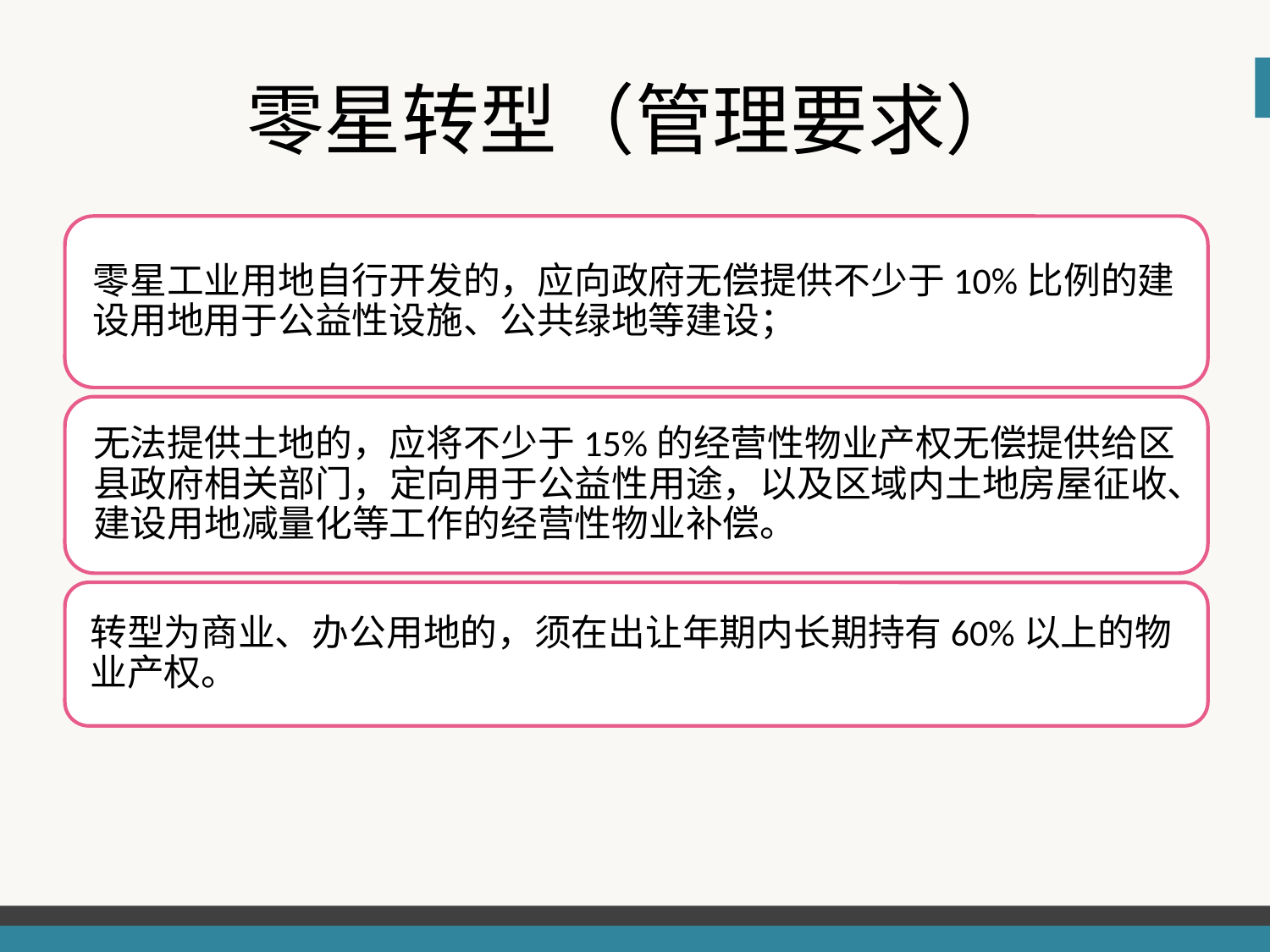

# 零星转型（管理要求）
零星工业用地自行开发的，应向政府无偿提供不少于10%比例的建设用地用于公益性设施、公共绿地等建设；
无法提供土地的，应将不少于15%的经营性物业产权无偿提供给区县政府相关部门，定向用于公益性用途，以及区域内土地房屋征收、建设用地减量化等工作的经营性物业补偿。
转型为商业、办公用地的，须在出让年期内长期持有60%以上的物业产权。